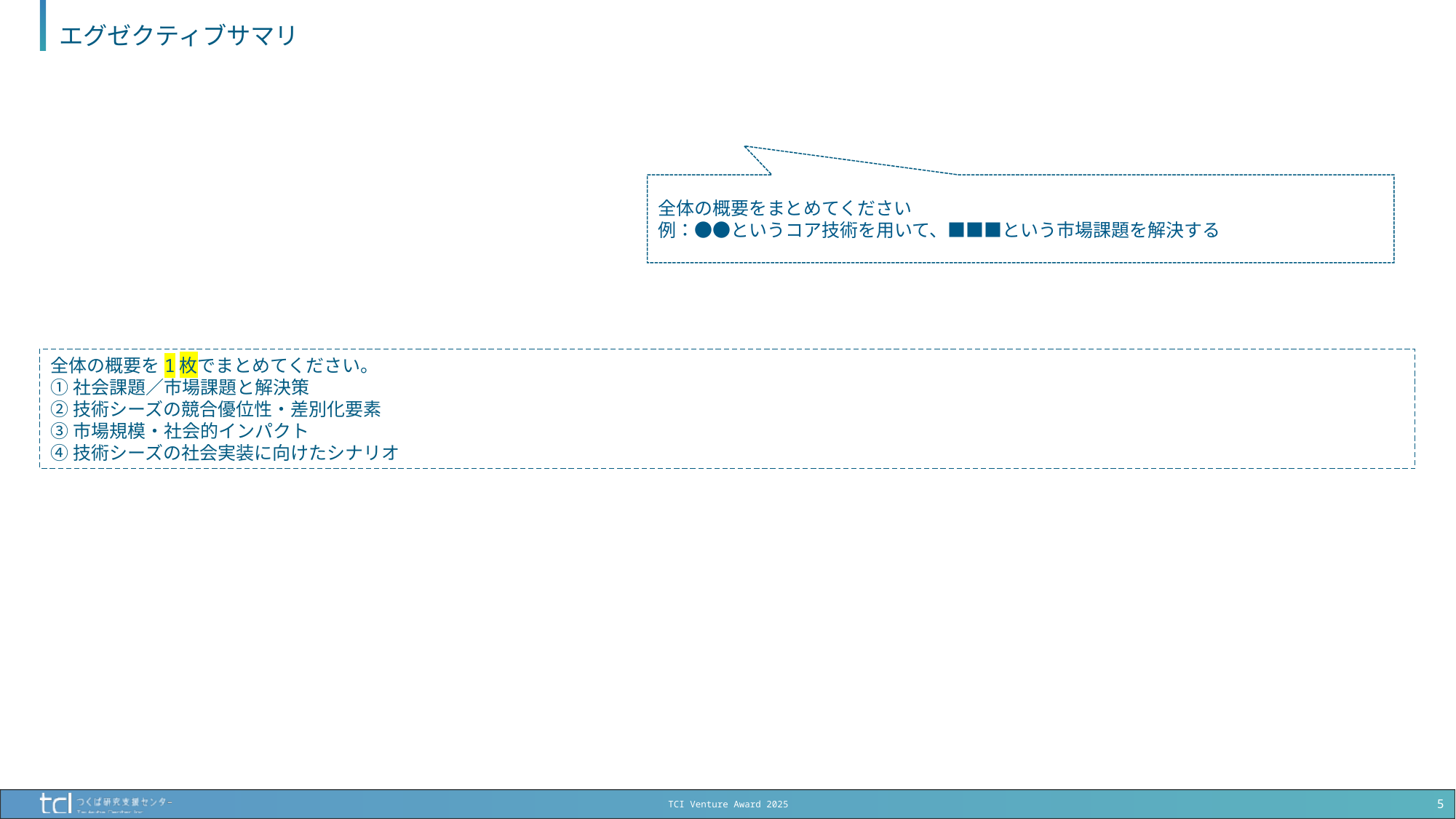

# エグゼクティブサマリ

全体の概要をまとめてください
例：●●というコア技術を用いて、■■■という市場課題を解決する
全体の概要を1枚でまとめてください。
①社会課題／市場課題と解決策
②技術シーズの競合優位性・差別化要素
③市場規模・社会的インパクト
④技術シーズの社会実装に向けたシナリオ
5